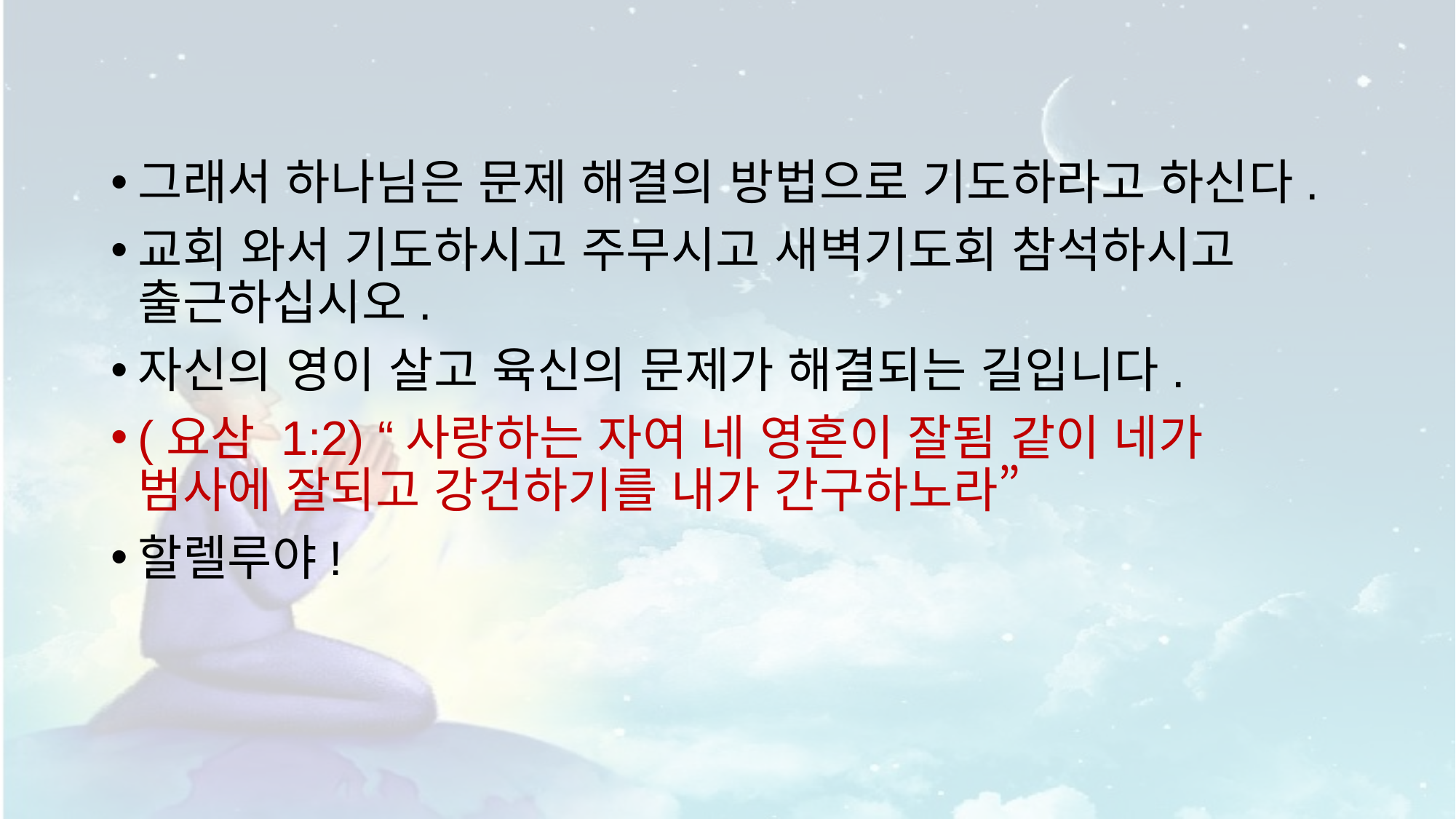

#
그래서 하나님은 문제 해결의 방법으로 기도하라고 하신다.
교회 와서 기도하시고 주무시고 새벽기도회 참석하시고 출근하십시오.
자신의 영이 살고 육신의 문제가 해결되는 길입니다.
(요삼 1:2) “사랑하는 자여 네 영혼이 잘됨 같이 네가 범사에 잘되고 강건하기를 내가 간구하노라”
할렐루야!